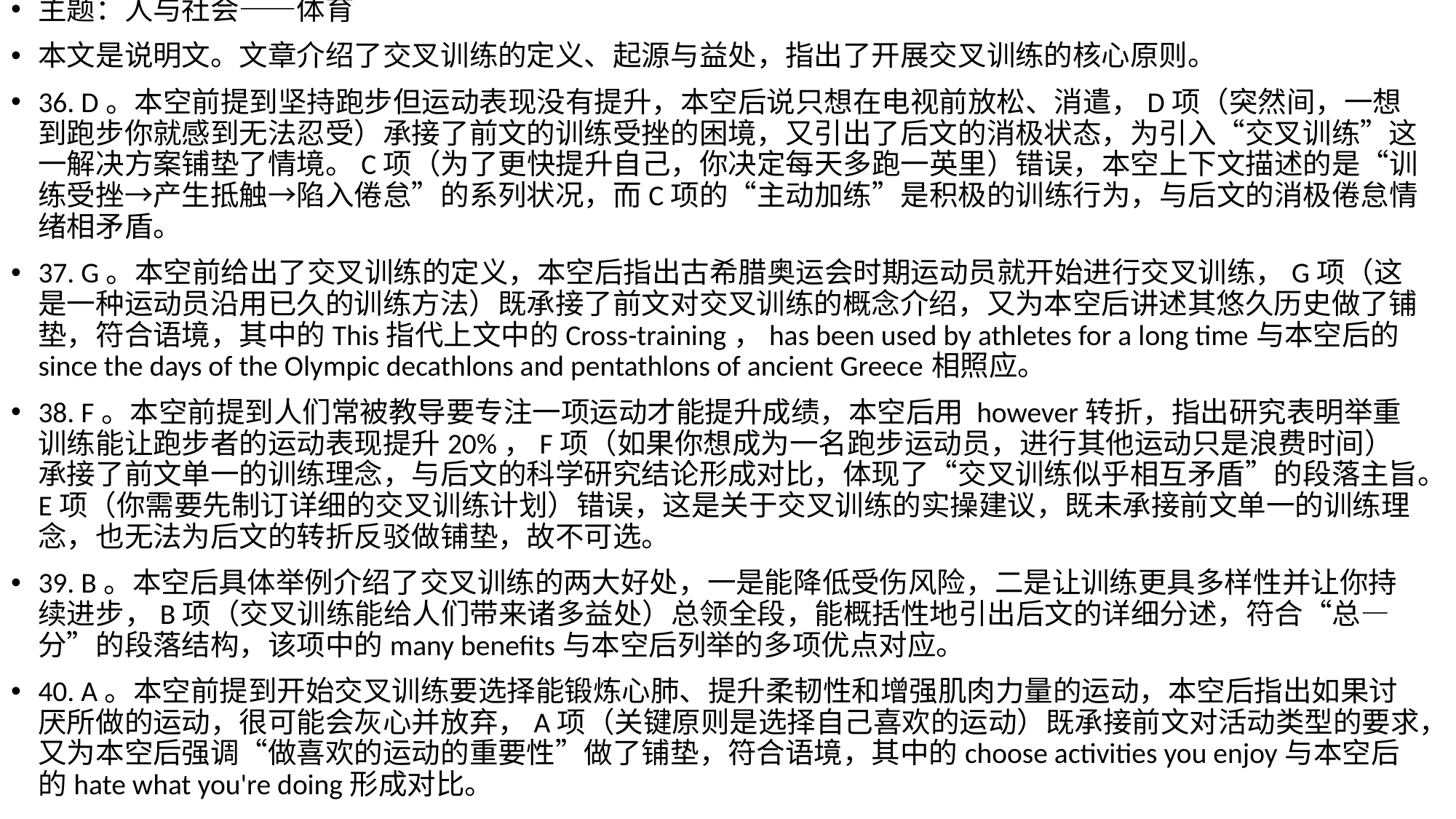

主题：人与社会——体育
本文是说明文。文章介绍了交叉训练的定义、起源与益处，指出了开展交叉训练的核心原则。
36. D。本空前提到坚持跑步但运动表现没有提升，本空后说只想在电视前放松、消遣，D项（突然间，一想到跑步你就感到无法忍受）承接了前文的训练受挫的困境，又引出了后文的消极状态，为引入“交叉训练”这一解决方案铺垫了情境。C项（为了更快提升自己，你决定每天多跑一英里）错误，本空上下文描述的是“训练受挫→产生抵触→陷入倦怠”的系列状况，而C项的“主动加练”是积极的训练行为，与后文的消极倦怠情绪相矛盾。
37. G。本空前给出了交叉训练的定义，本空后指出古希腊奥运会时期运动员就开始进行交叉训练，G项（这是一种运动员沿用已久的训练方法）既承接了前文对交叉训练的概念介绍，又为本空后讲述其悠久历史做了铺垫，符合语境，其中的This指代上文中的Cross-training，has been used by athletes for a long time与本空后的since the days of the Olympic decathlons and pentathlons of ancient Greece相照应。
38. F。本空前提到人们常被教导要专注一项运动才能提升成绩，本空后用 however转折，指出研究表明举重训练能让跑步者的运动表现提升20%，F项（如果你想成为一名跑步运动员，进行其他运动只是浪费时间）承接了前文单一的训练理念，与后文的科学研究结论形成对比，体现了“交叉训练似乎相互矛盾”的段落主旨。E项（你需要先制订详细的交叉训练计划）错误，这是关于交叉训练的实操建议，既未承接前文单一的训练理念，也无法为后文的转折反驳做铺垫，故不可选。
39. B。本空后具体举例介绍了交叉训练的两大好处，一是能降低受伤风险，二是让训练更具多样性并让你持续进步，B项（交叉训练能给人们带来诸多益处）总领全段，能概括性地引出后文的详细分述，符合“总—分”的段落结构，该项中的many benefits与本空后列举的多项优点对应。
40. A。本空前提到开始交叉训练要选择能锻炼心肺、提升柔韧性和增强肌肉力量的运动，本空后指出如果讨厌所做的运动，很可能会灰心并放弃，A项（关键原则是选择自己喜欢的运动）既承接前文对活动类型的要求，又为本空后强调“做喜欢的运动的重要性”做了铺垫，符合语境，其中的choose activities you enjoy与本空后的hate what you're doing形成对比。